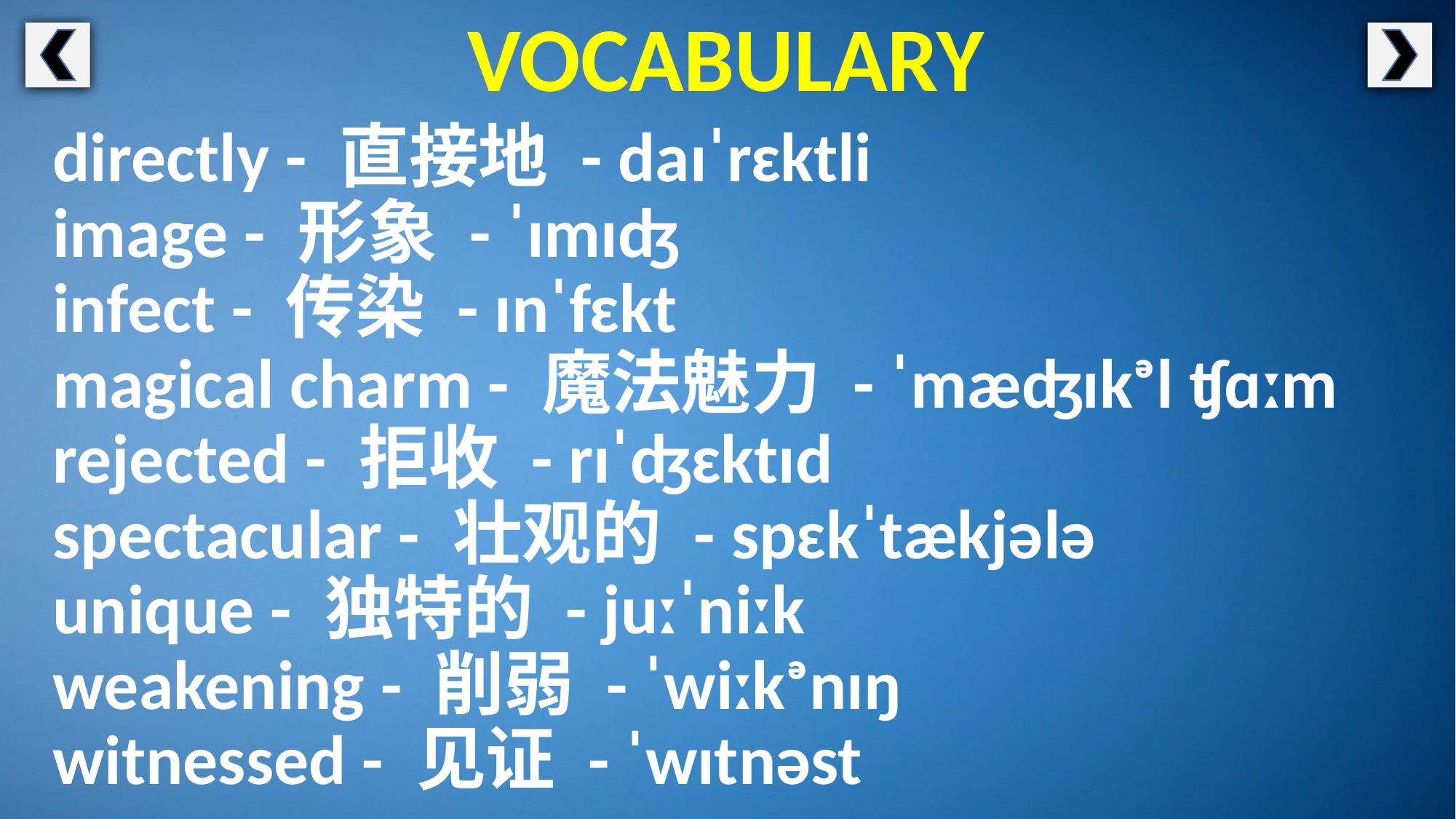

VOCABULARY
directly - 直接地 - daɪˈrɛktli
image - 形象 - ˈɪmɪʤ
infect - 传染 - ɪnˈfɛkt
magical charm - 魔法魅力 - ˈmæʤɪkᵊl ʧɑːm
rejected - 拒收 - rɪˈʤɛktɪd
spectacular - 壮观的 - spɛkˈtækjələ
unique - 独特的 - juːˈniːk
weakening - 削弱 - ˈwiːkᵊnɪŋ
witnessed - 见证 - ˈwɪtnəst